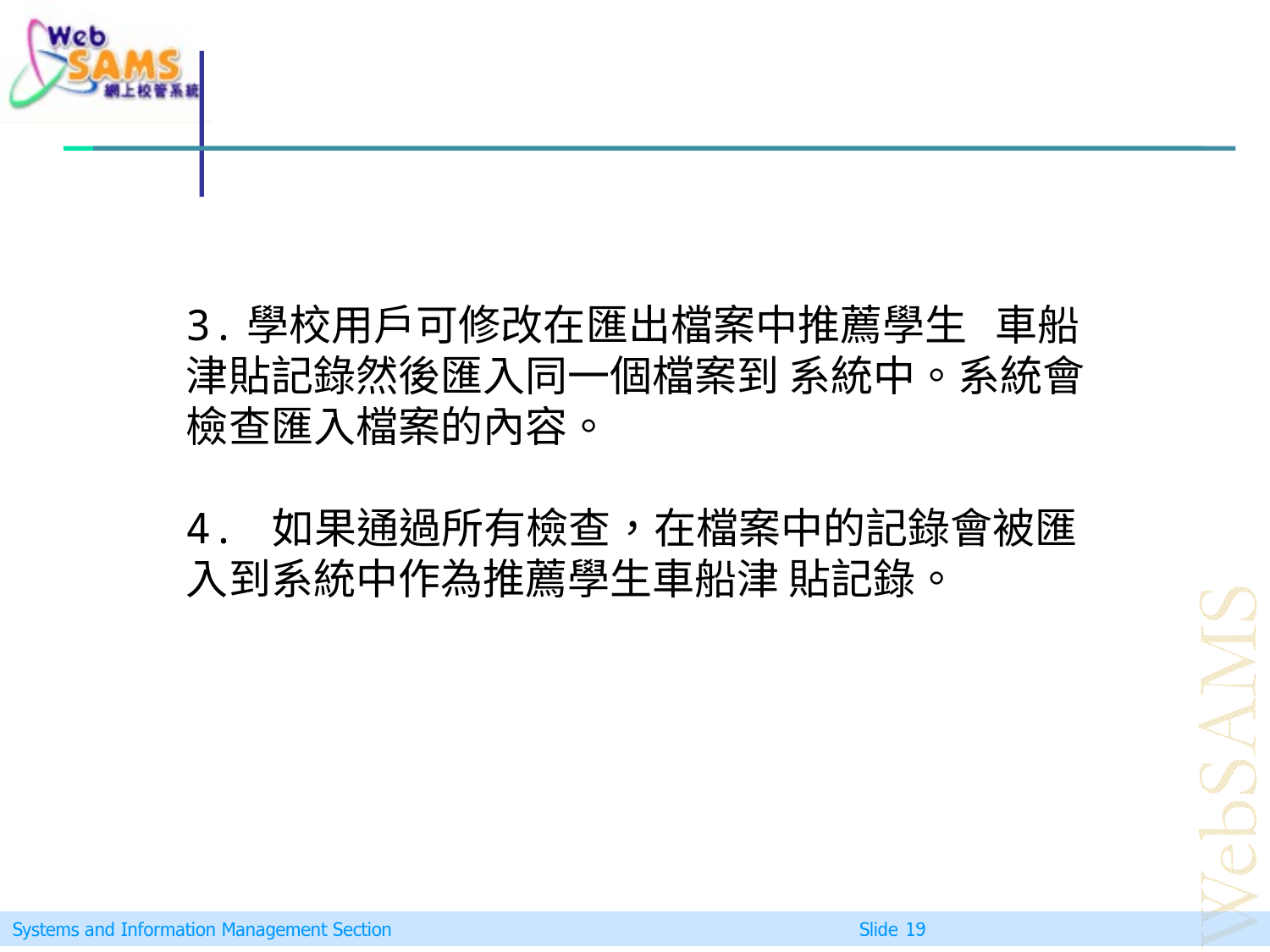

3.學校用戶可修改在匯出檔案中推薦學生   車船津貼記錄然後匯入同一個檔案到 系統中。系統會檢查匯入檔案的內容。

4. 如果通過所有檢查，在檔案中的記錄會被匯入到系統中作為推薦學生車船津 貼記錄。